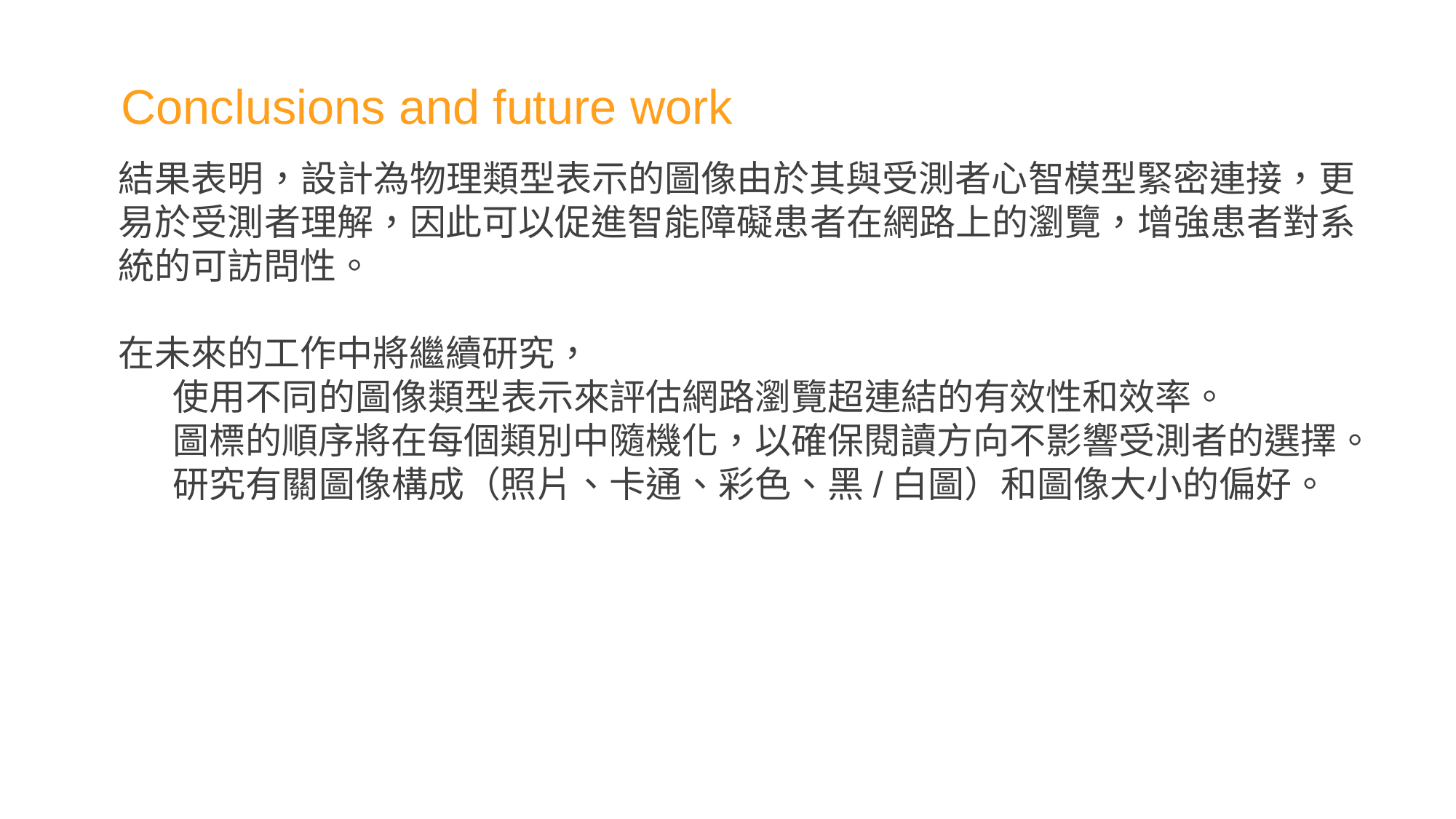

Conclusions and future work
結果表明，設計為物理類型表示的圖像由於其與受測者心智模型緊密連接，更易於受測者理解，因此可以促進智能障礙患者在網路上的瀏覽，增強患者對系統的可訪問性。

在未來的工作中將繼續研究，
使用不同的圖像類型表示來評估網路瀏覽超連結的有效性和效率。
圖標的順序將在每個類別中隨機化，以確保閱讀方向不影響受測者的選擇。
研究有關圖像構成（照片、卡通、彩色、黑/白圖）和圖像大小的偏好。